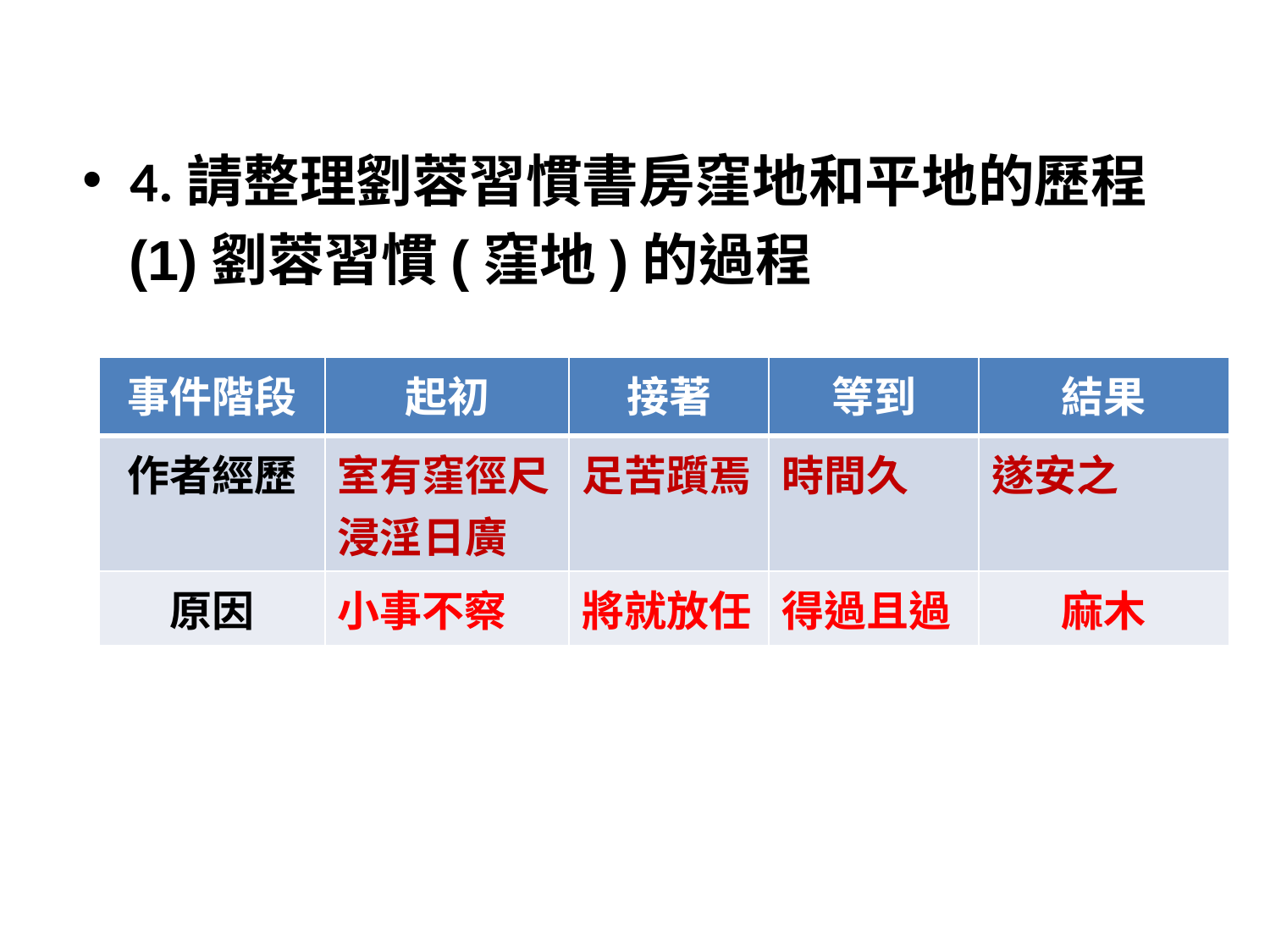

4.請整理劉蓉習慣書房窪地和平地的歷程
   (1)劉蓉習慣(窪地)的過程

| 事件階段 | 起初 | 接著 | 等到 | 結果 |
| --- | --- | --- | --- | --- |
| 作者經歷 | 室有窪徑尺 浸淫日廣 | 足苦躓焉 | 時間久 | 遂安之 |
| 原因 | 小事不察 | 將就放任 | 得過且過 | 麻木 |